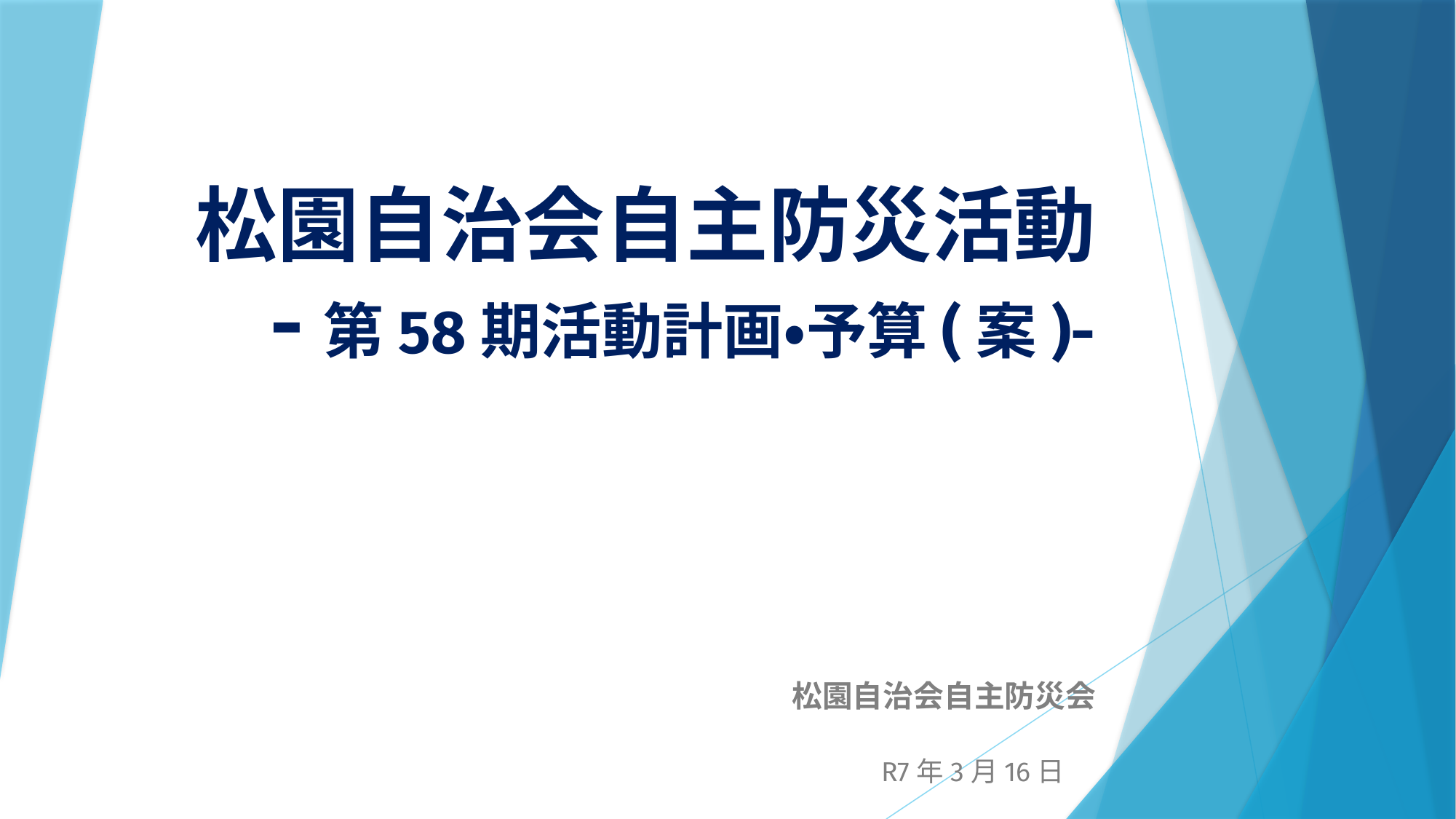

# 松園自治会自主防災活動 -第58期活動計画・予算(案)-
松園自治会自主防災会
R7年3月16日